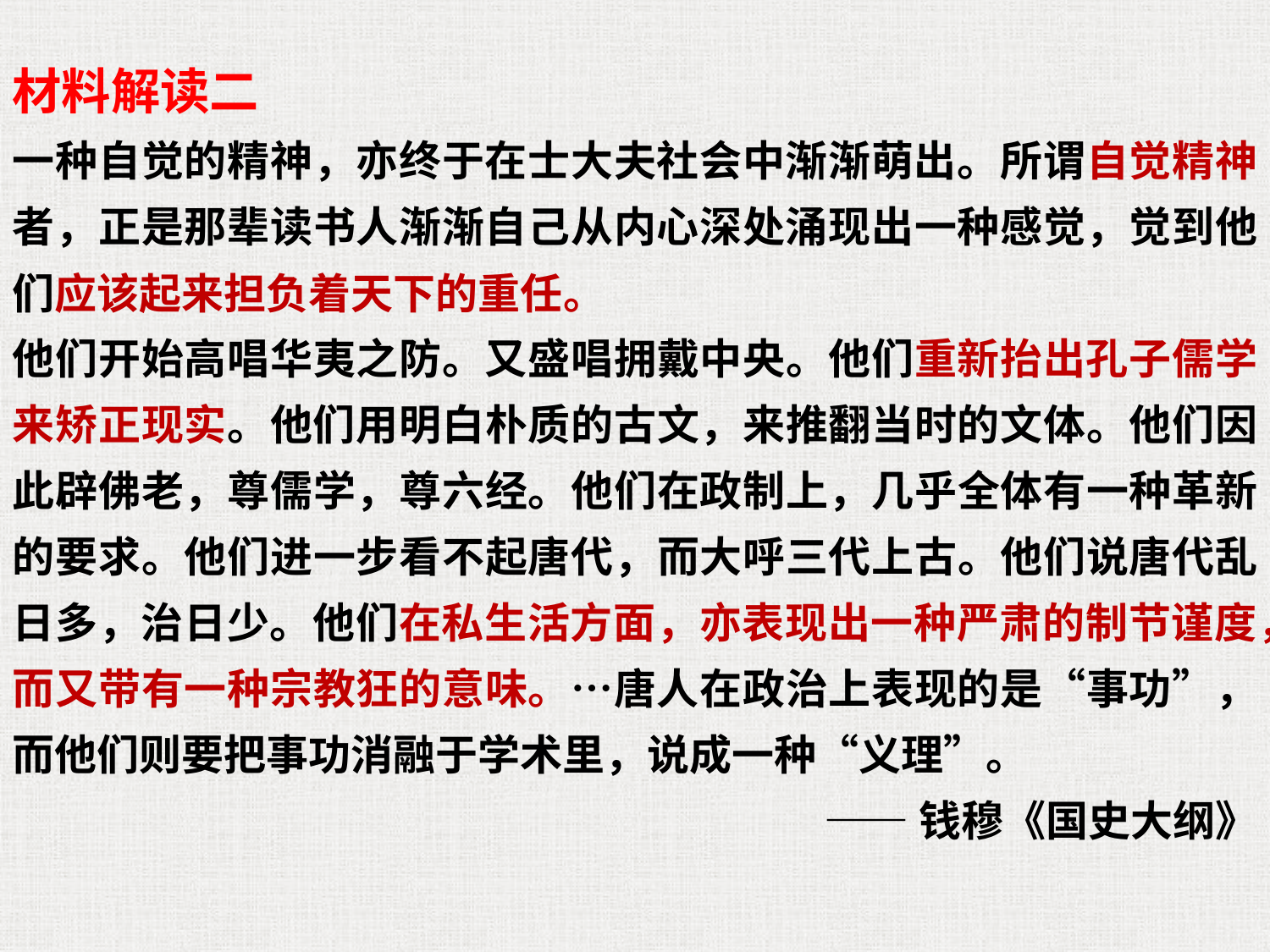

材料解读二
一种自觉的精神，亦终于在士大夫社会中渐渐萌出。所谓自觉精神者，正是那辈读书人渐渐自己从内心深处涌现出一种感觉，觉到他们应该起来担负着天下的重任。
他们开始高唱华夷之防。又盛唱拥戴中央。他们重新抬出孔子儒学来矫正现实。他们用明白朴质的古文，来推翻当时的文体。他们因此辟佛老，尊儒学，尊六经。他们在政制上，几乎全体有一种革新的要求。他们进一步看不起唐代，而大呼三代上古。他们说唐代乱日多，治日少。他们在私生活方面，亦表现出一种严肃的制节谨度，而又带有一种宗教狂的意味。…唐人在政治上表现的是“事功”，而他们则要把事功消融于学术里，说成一种“义理”。
		——钱穆《国史大纲》